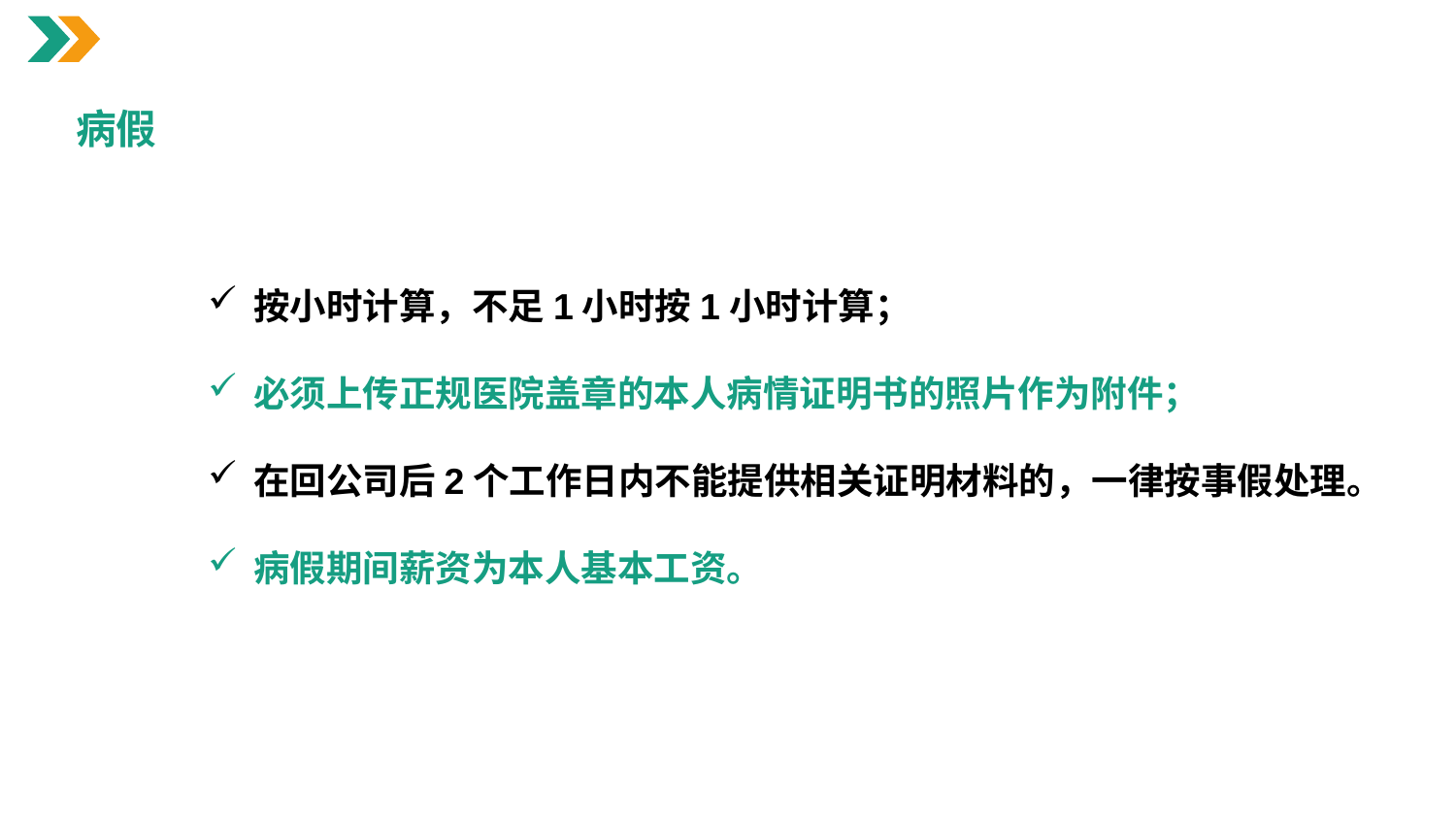

病假
按小时计算，不足1小时按1小时计算；
必须上传正规医院盖章的本人病情证明书的照片作为附件；
在回公司后2个工作日内不能提供相关证明材料的，一律按事假处理。
病假期间薪资为本人基本工资。